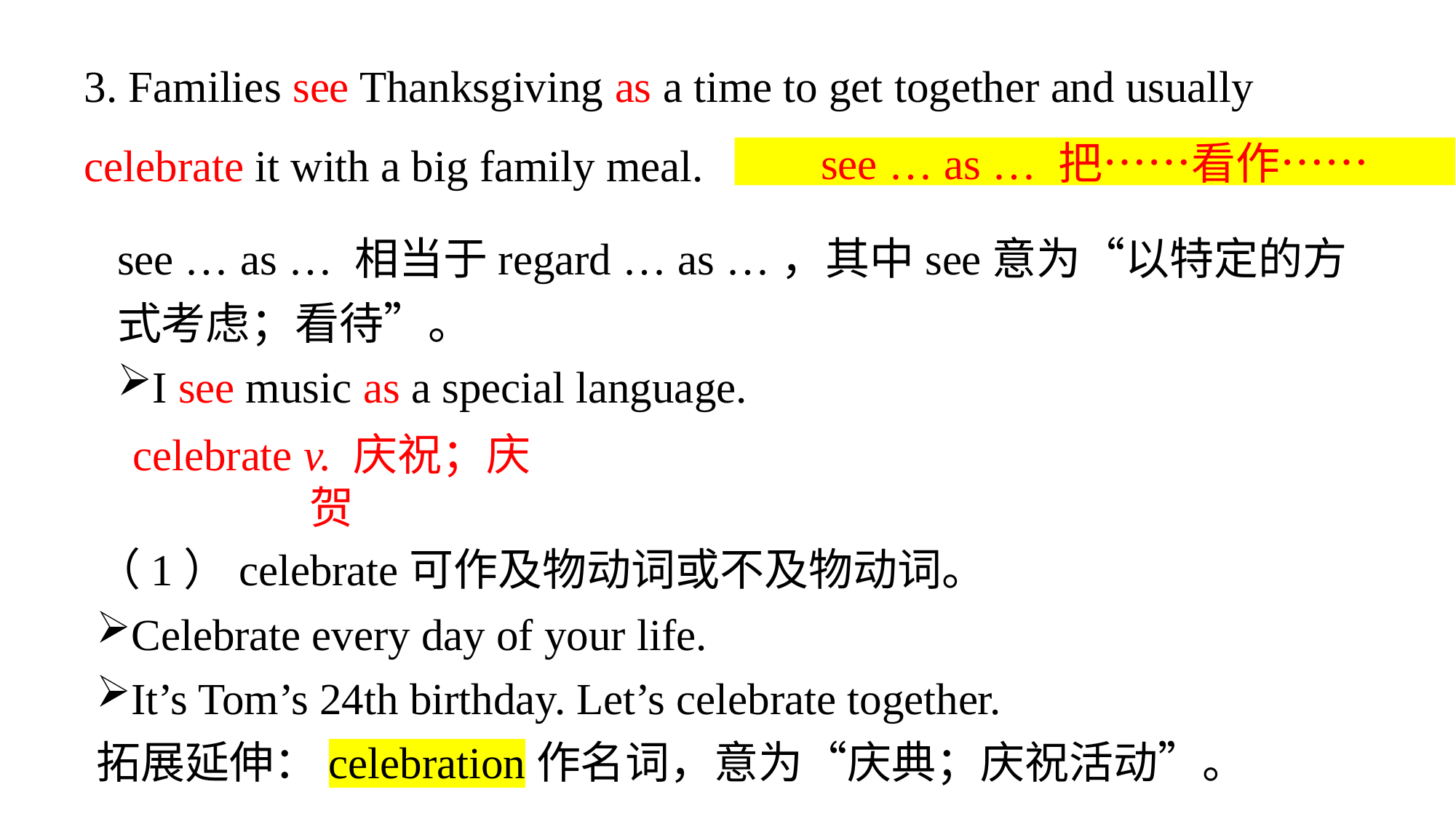

3. Families see Thanksgiving as a time to get together and usually celebrate it with a big family meal.
see … as … 把……看作……
see … as … 相当于regard … as …，其中see意为“以特定的方式考虑；看待”。
I see music as a special language.
celebrate v. 庆祝；庆贺
（1）celebrate可作及物动词或不及物动词。
Celebrate every day of your life.
It’s Tom’s 24th birthday. Let’s celebrate together.
拓展延伸：celebration作名词，意为“庆典；庆祝活动”。